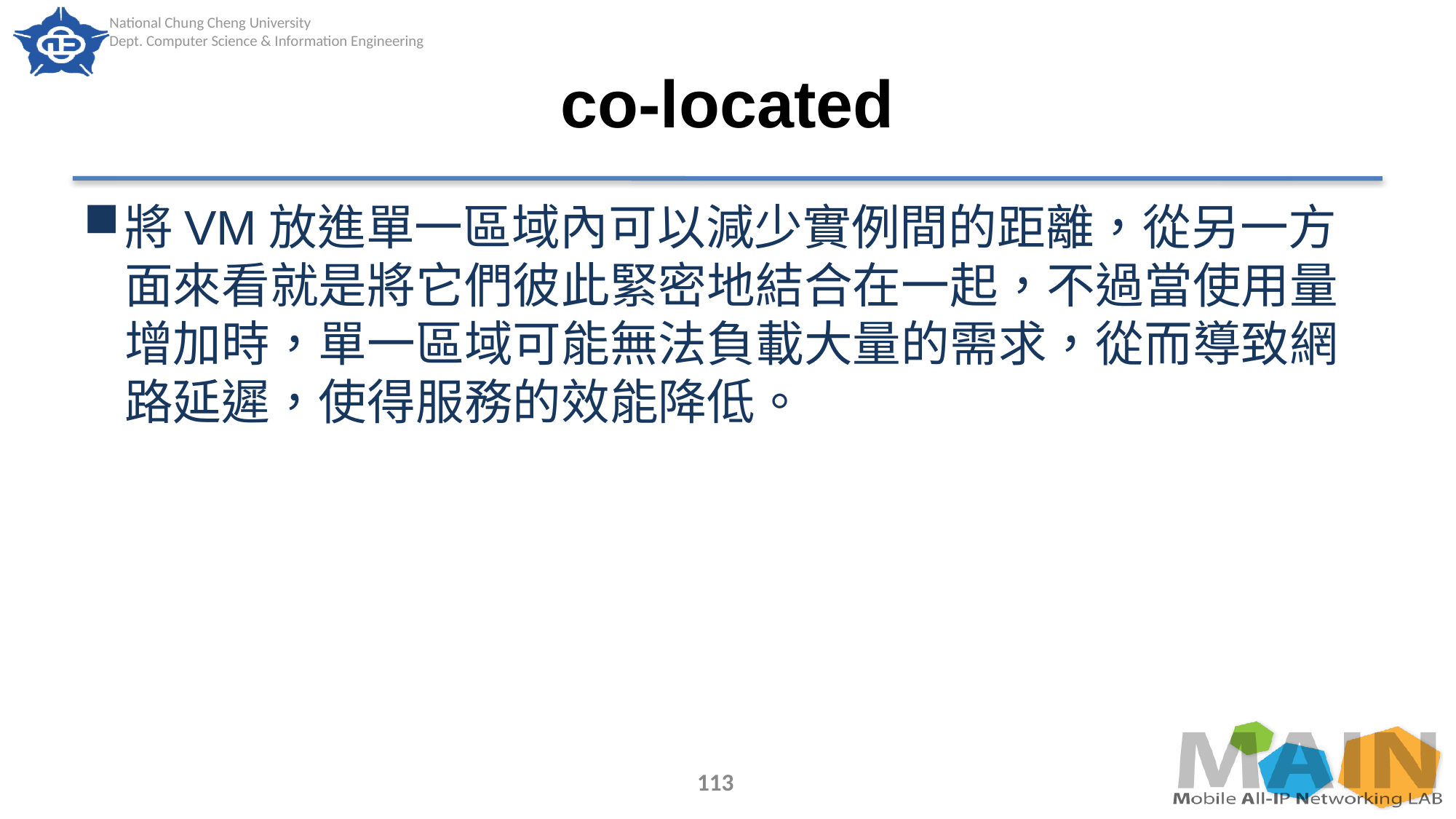

# co-located
將VM放進單一區域內可以減少實例間的距離，從另一方面來看就是將它們彼此緊密地結合在一起，不過當使用量增加時，單一區域可能無法負載大量的需求，從而導致網路延遲，使得服務的效能降低。
113